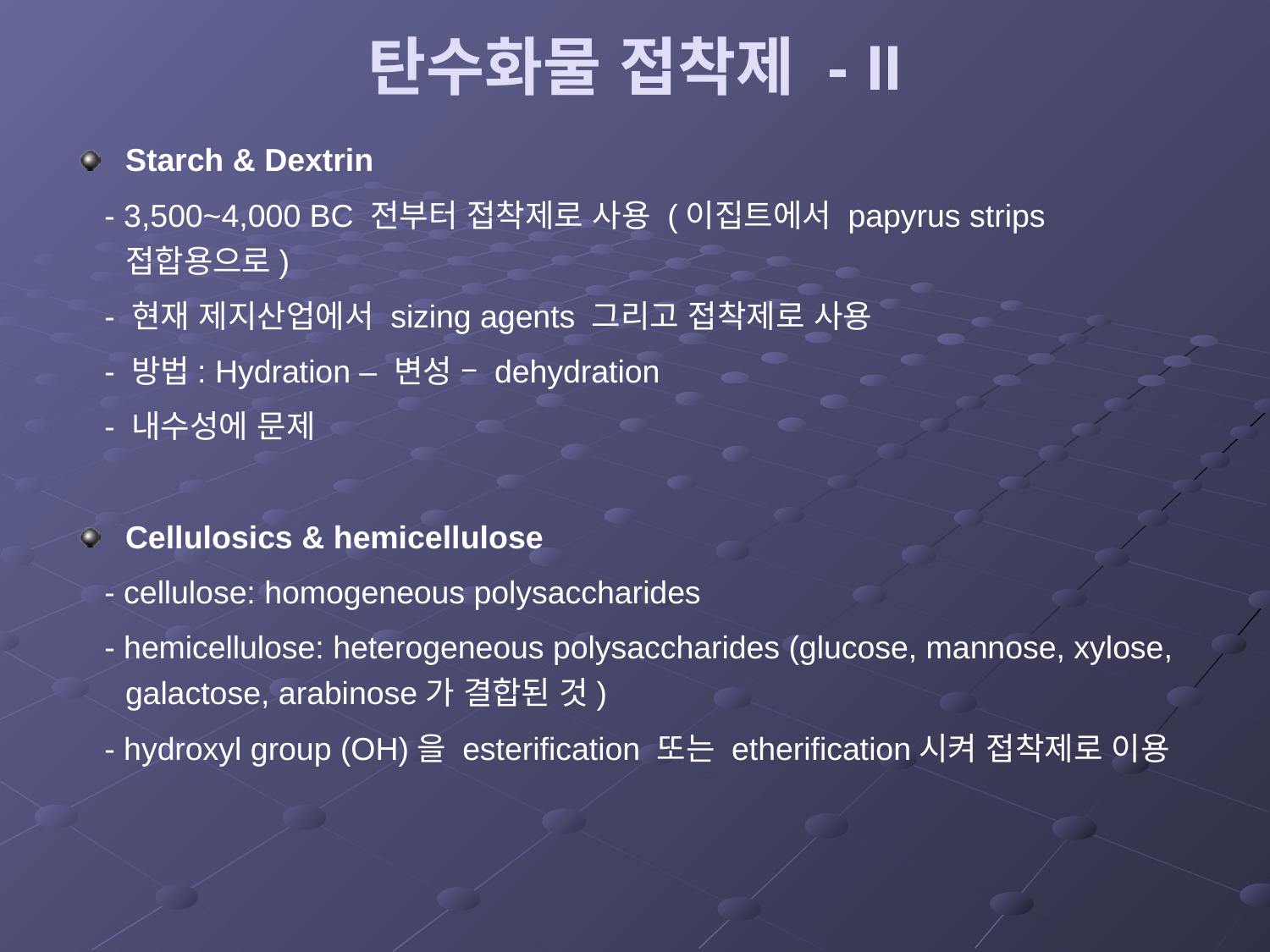

# 탄수화물 접착제 - II
Starch & Dextrin
   - 3,500~4,000 BC 전부터 접착제로 사용 (이집트에서 papyrus strips 접합용으로)
   - 현재 제지산업에서 sizing agents 그리고 접착제로 사용
   - 방법: Hydration – 변성 – dehydration
   - 내수성에 문제

Cellulosics & hemicellulose
   - cellulose: homogeneous polysaccharides
   - hemicellulose: heterogeneous polysaccharides (glucose, mannose, xylose, galactose, arabinose가 결합된 것)
   - hydroxyl group (OH)을 esterification 또는 etherification시켜 접착제로 이용